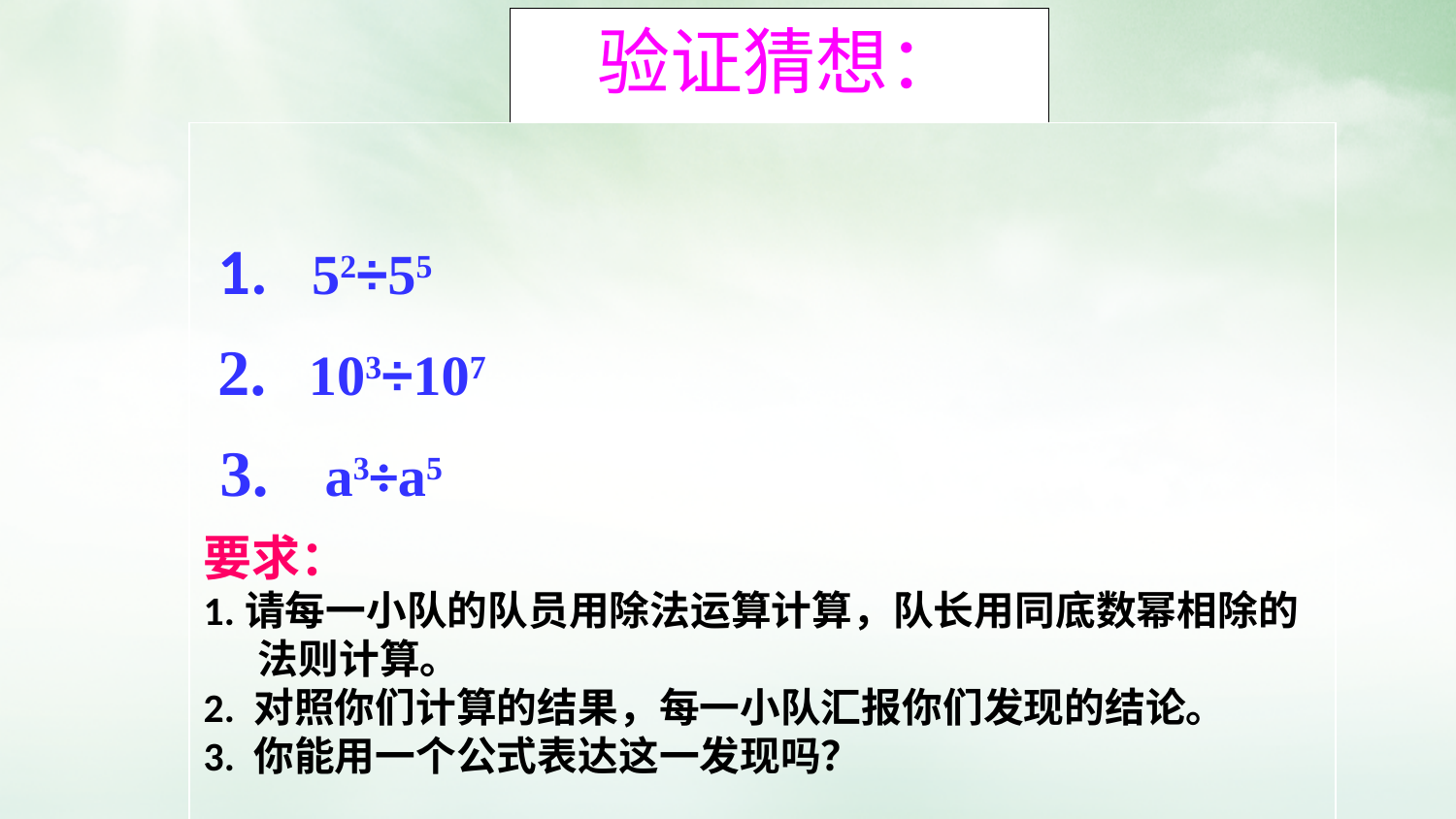

# 验证猜想：
 1.   52÷55
 2.   103÷107
 3.    a3÷a5
要求：
1.请每一小队的队员用除法运算计算，队长用同底数幂相除的法则计算。
2. 对照你们计算的结果，每一小队汇报你们发现的结论。
3. 你能用一个公式表达这一发现吗？